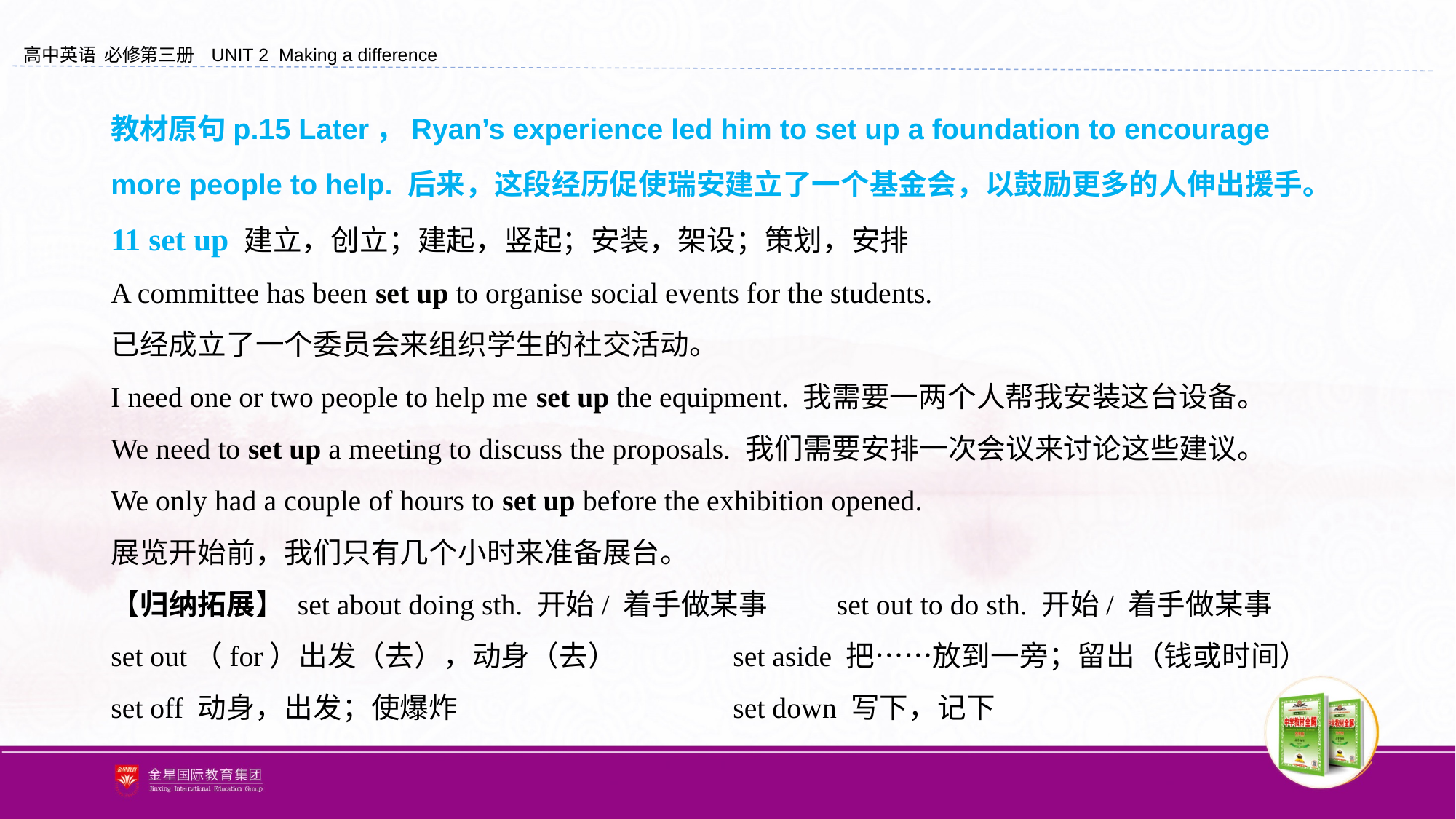

教材原句p.15 Later，Ryan’s experience led him to set up a foundation to encourage more people to help. 后来，这段经历促使瑞安建立了一个基金会，以鼓励更多的人伸出援手。
11 set up 建立，创立；建起，竖起；安装，架设；策划，安排
A committee has been set up to organise social events for the students.
已经成立了一个委员会来组织学生的社交活动。
I need one or two people to help me set up the equipment. 我需要一两个人帮我安装这台设备。
We need to set up a meeting to discuss the proposals. 我们需要安排一次会议来讨论这些建议。
We only had a couple of hours to set up before the exhibition opened.
展览开始前，我们只有几个小时来准备展台。
【归纳拓展】 set about doing sth. 开始/ 着手做某事   	set out to do sth. 开始/ 着手做某事
set out（for）出发（去），动身（去） 		set aside 把……放到一旁；留出（钱或时间）
set off 动身，出发；使爆炸 			set down 写下，记下